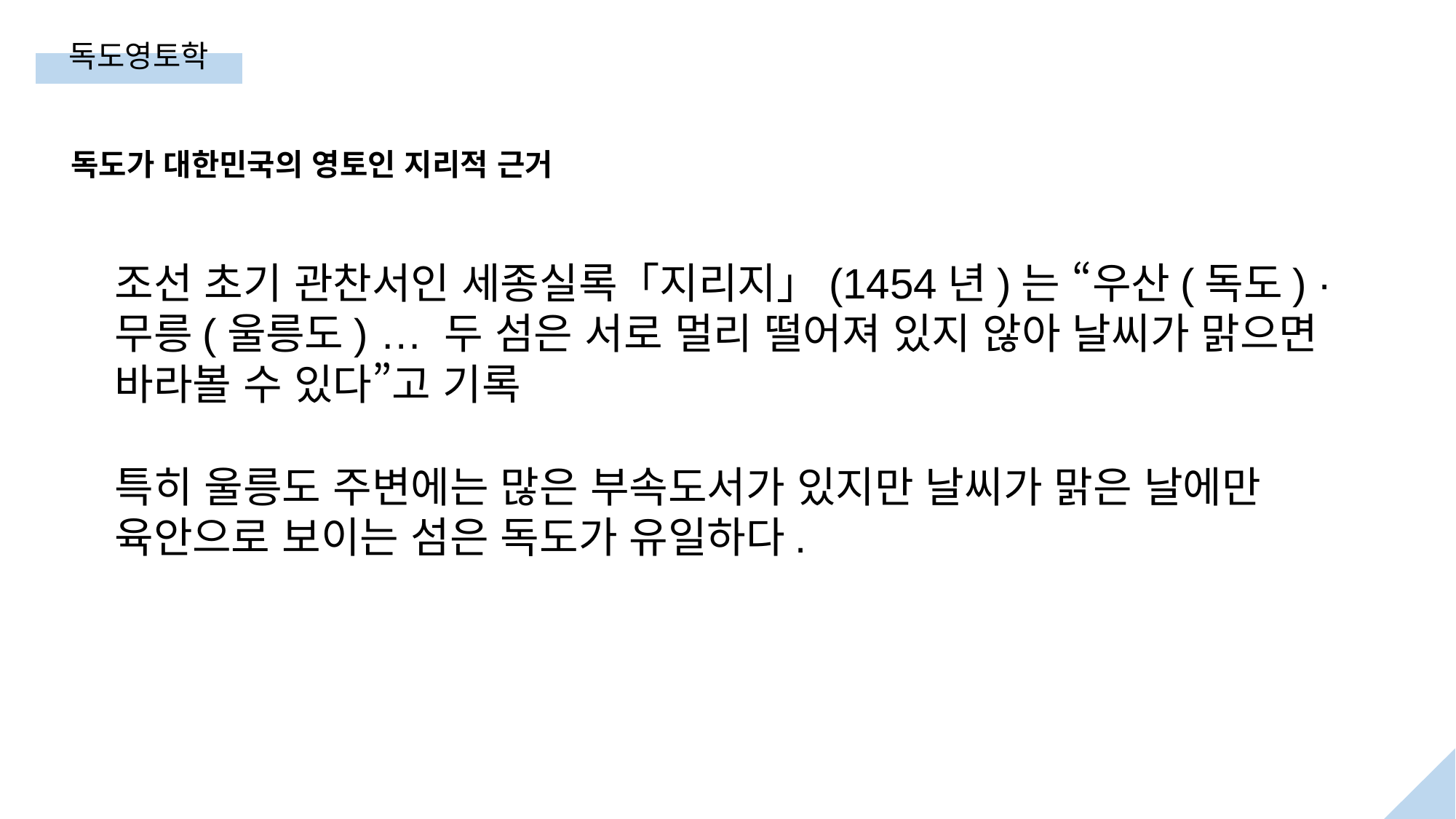

독도영토학

독도가 대한민국의 영토인 지리적 근거
조선 초기 관찬서인 세종실록「지리지」(1454년)는 “우산(독도) ∙ 무릉(울릉도) … 두 섬은 서로 멀리 떨어져 있지 않아 날씨가 맑으면 바라볼 수 있다”고 기록

특히 울릉도 주변에는 많은 부속도서가 있지만 날씨가 맑은 날에만 육안으로 보이는 섬은 독도가 유일하다.